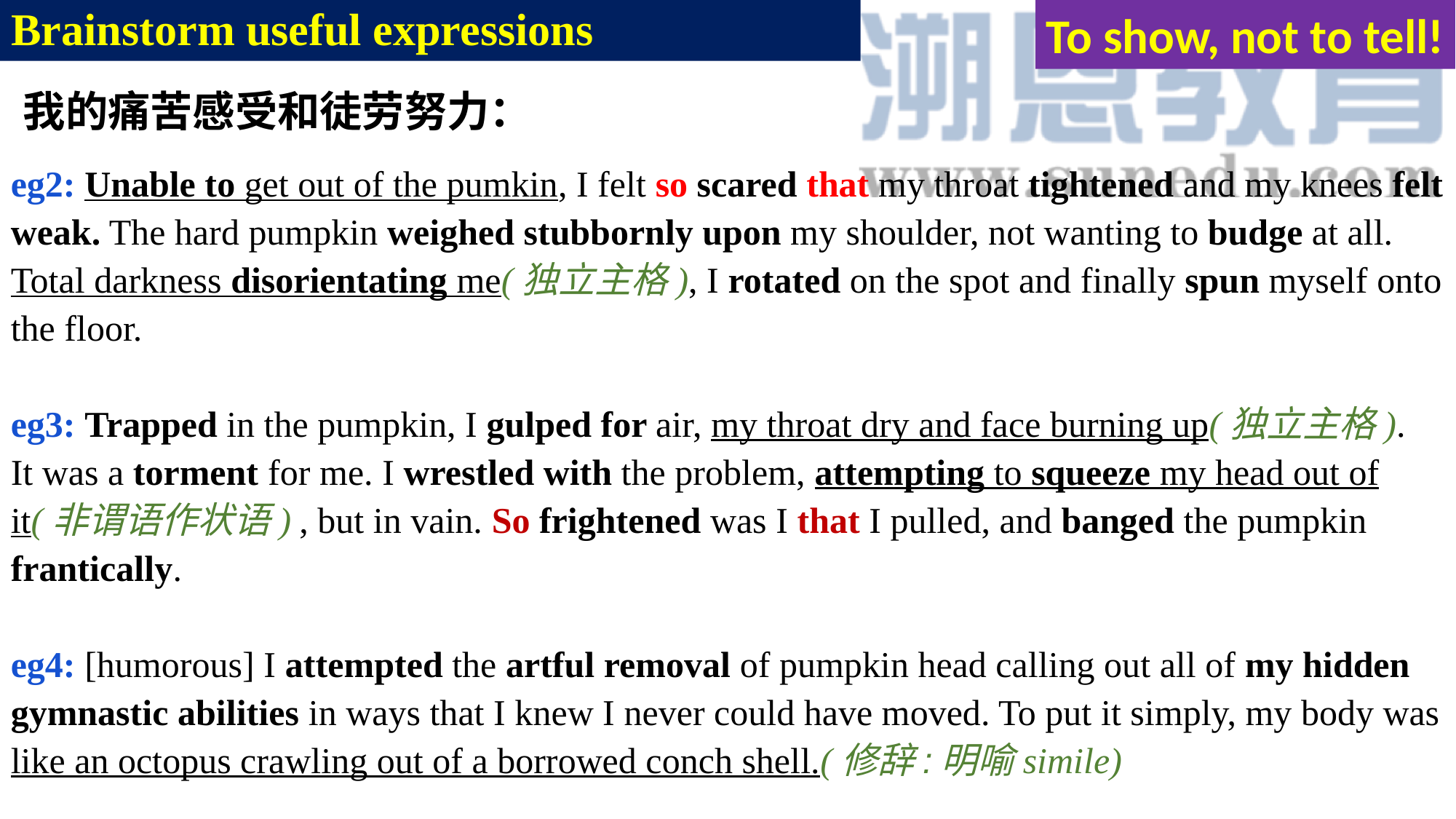

# Brainstorm useful expressions
To show, not to tell!
我的痛苦感受和徒劳努力：
eg2: Unable to get out of the pumkin, I felt so scared that my throat tightened and my knees felt weak. The hard pumpkin weighed stubbornly upon my shoulder, not wanting to budge at all. Total darkness disorientating me(独立主格), I rotated on the spot and finally spun myself onto the floor.

eg3: Trapped in the pumpkin, I gulped for air, my throat dry and face burning up(独立主格).  It was a torment for me. I wrestled with the problem, attempting to squeeze my head out of it(非谓语作状语) , but in vain. So frightened was I that I pulled, and banged the pumpkin frantically.

eg4: [humorous] I attempted the artful removal of pumpkin head calling out all of my hidden gymnastic abilities in ways that I knew I never could have moved. To put it simply, my body was like an octopus crawling out of a borrowed conch shell.(修辞:明喻simile)